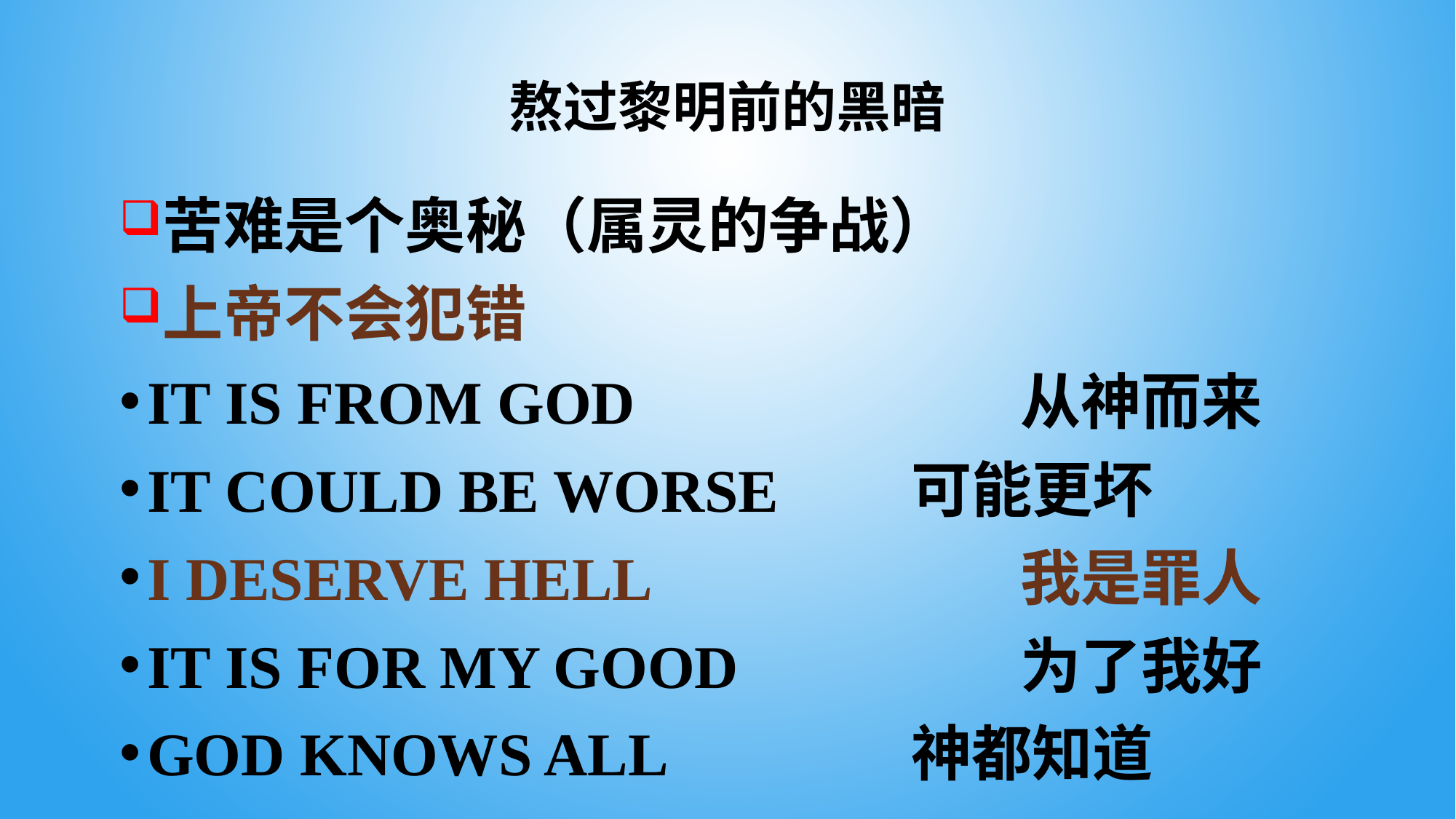

# 熬过黎明前的黑暗
苦难是个奥秘（属灵的争战）
上帝不会犯错
It is from God 				从神而来
it could be worse		可能更坏
I deserve Hell 				我是罪人
It is for my good			为了我好
God knows all			神都知道